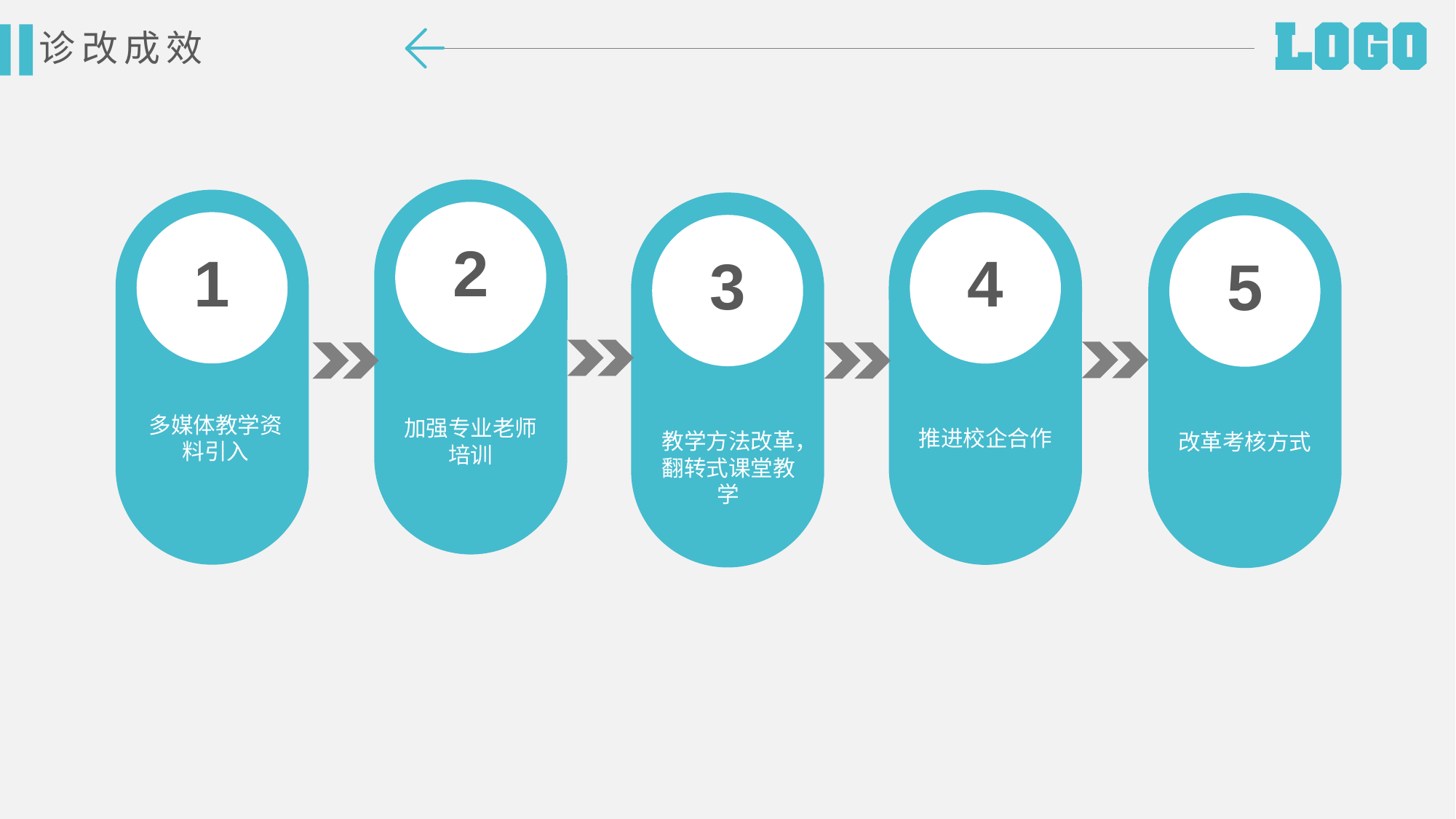

诊改成效
2

加强专业老师培训
1

多媒体教学资料引入
4

推进校企合作
3

教学方法改革，翻转式课堂教学
5

改革考核方式